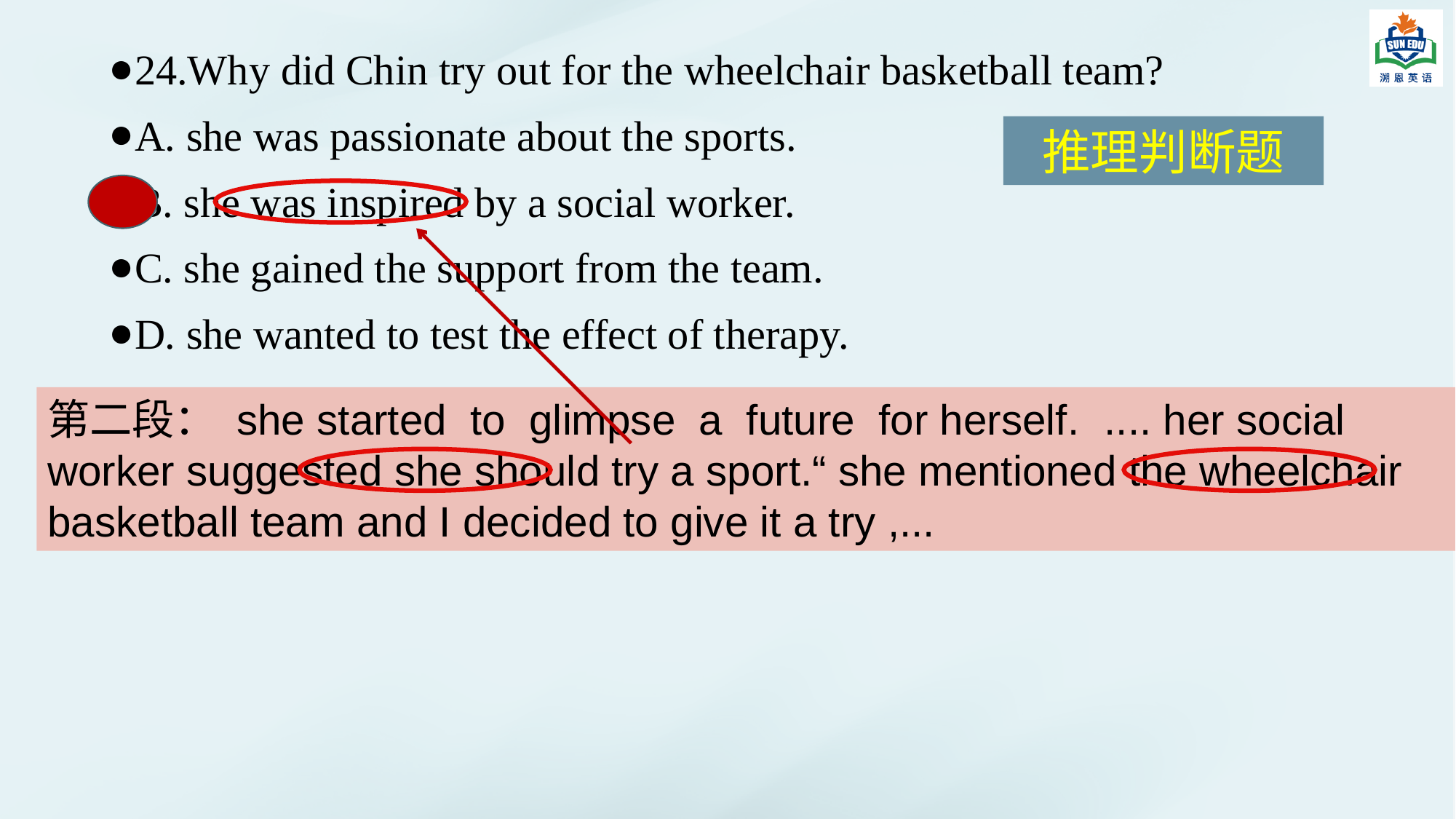

24.Why did Chin try out for the wheelchair basketball team?
A. she was passionate about the sports.
B. she was inspired by a social worker.
C. she gained the support from the team.
D. she wanted to test the effect of therapy.
推理判断题

第二段： she started  to  glimpse  a  future  for herself.  .... her social worker suggested she should try a sport.“ she mentioned the wheelchair basketball team and I decided to give it a try ,...